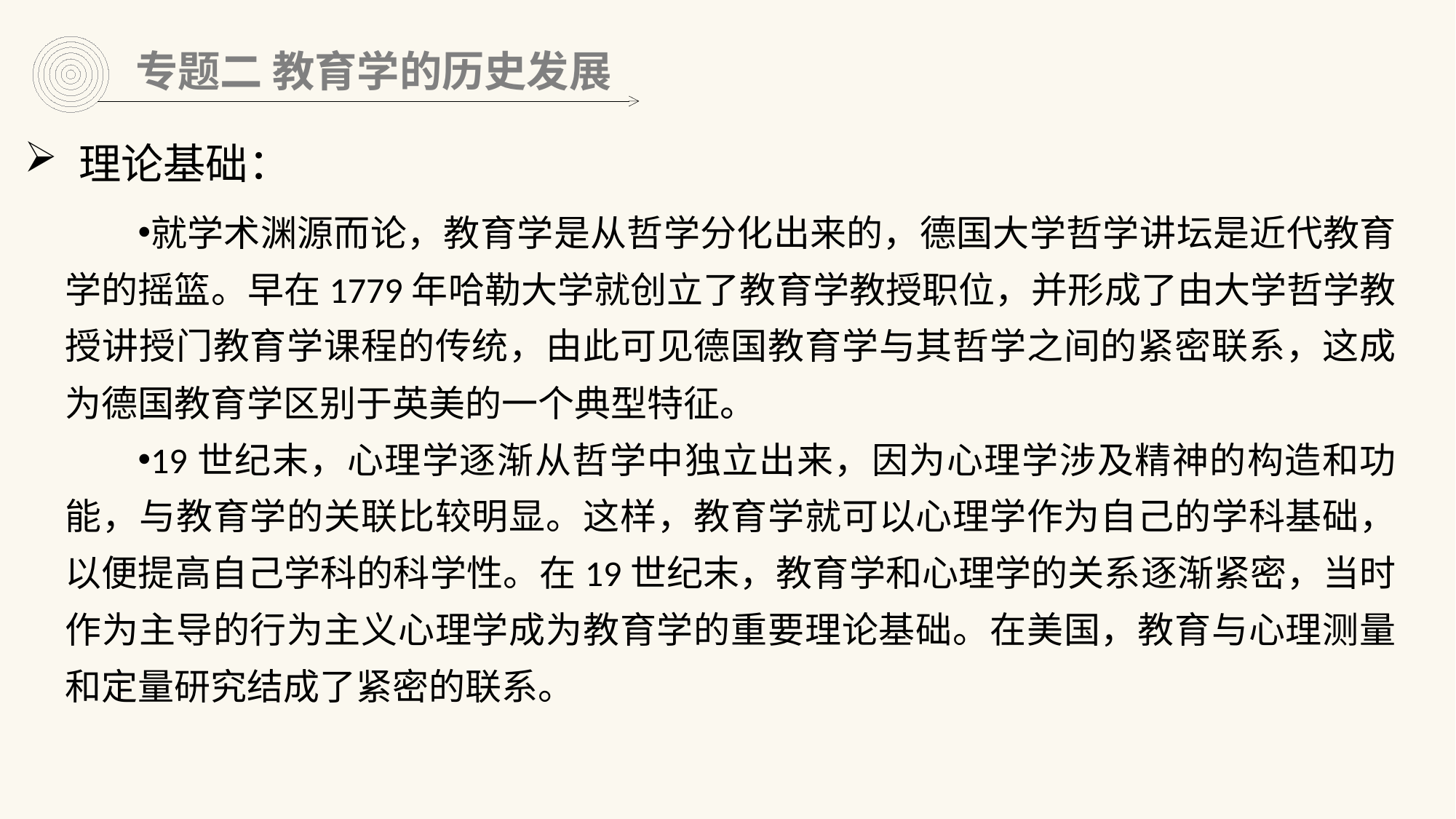

专题二 教育学的历史发展
理论基础：
就学术渊源而论，教育学是从哲学分化出来的，德国大学哲学讲坛是近代教育学的摇篮。早在1779年哈勒大学就创立了教育学教授职位，并形成了由大学哲学教授讲授门教育学课程的传统，由此可见德国教育学与其哲学之间的紧密联系，这成为德国教育学区别于英美的一个典型特征。
19世纪末，心理学逐渐从哲学中独立出来，因为心理学涉及精神的构造和功能，与教育学的关联比较明显。这样，教育学就可以心理学作为自己的学科基础，以便提高自己学科的科学性。在19世纪末，教育学和心理学的关系逐渐紧密，当时作为主导的行为主义心理学成为教育学的重要理论基础。在美国，教育与心理测量和定量研究结成了紧密的联系。